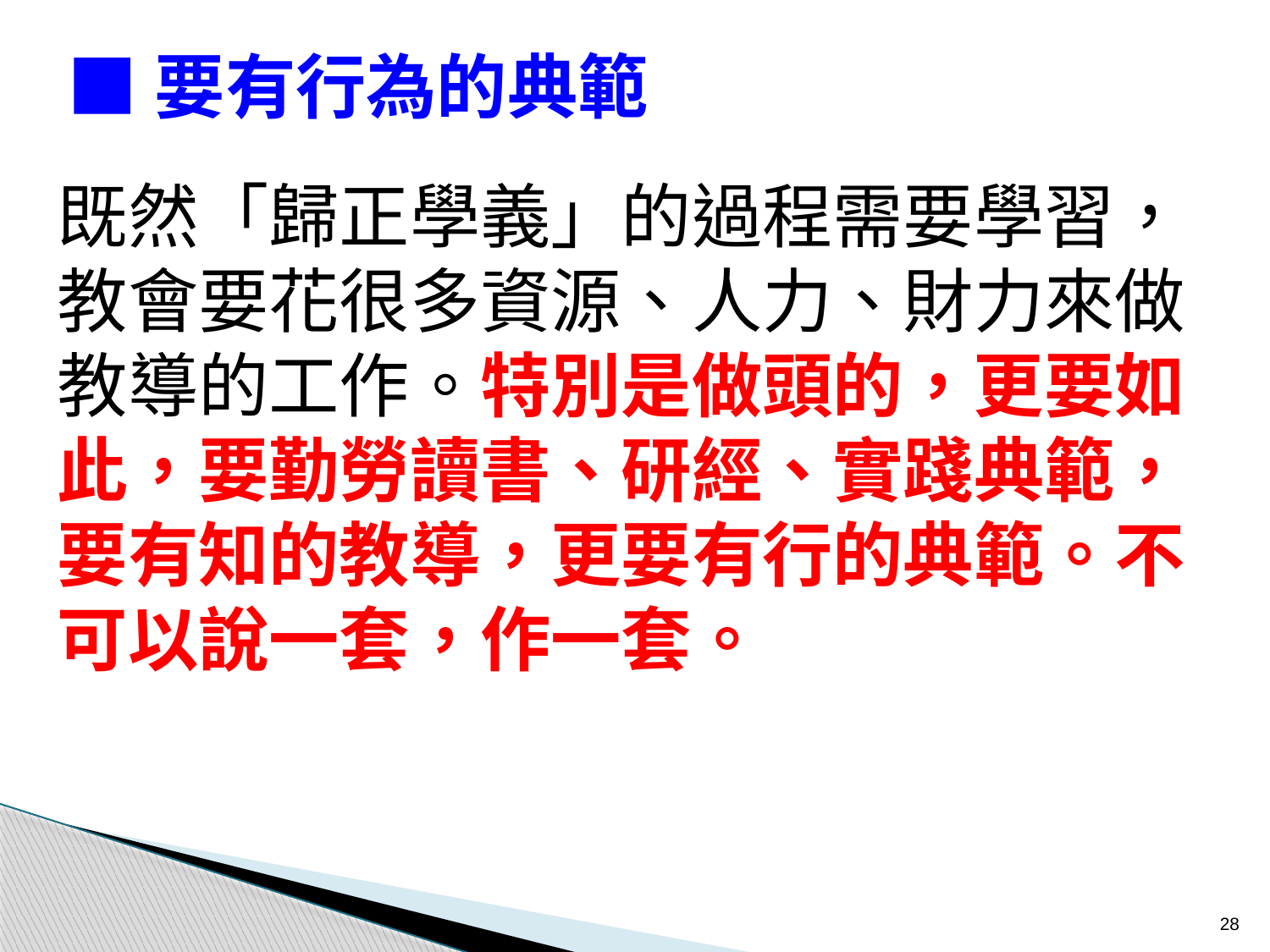

■要有行為的典範
既然「歸正學義」的過程需要學習，教會要花很多資源、人力、財力來做教導的工作。特別是做頭的，更要如此，要勤勞讀書、研經、實踐典範，要有知的教導，更要有行的典範。不可以說一套，作一套。
28